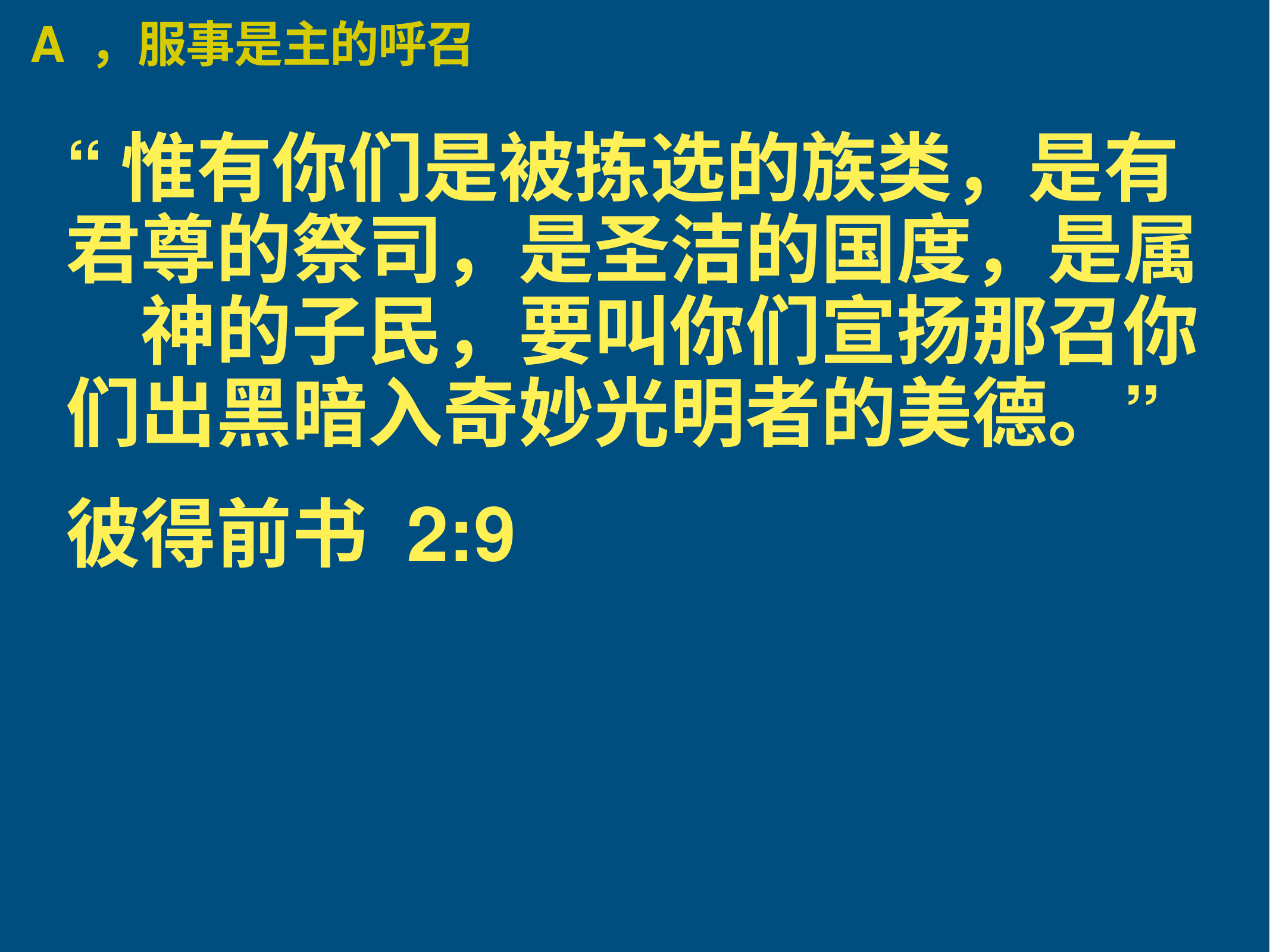

# A ，服事是主的呼召
“惟有你们是被拣选的族类，是有君尊的祭司，是圣洁的国度，是属 　神的子民，要叫你们宣扬那召你们出黑暗入奇妙光明者的美德。”
彼得前书 2:9